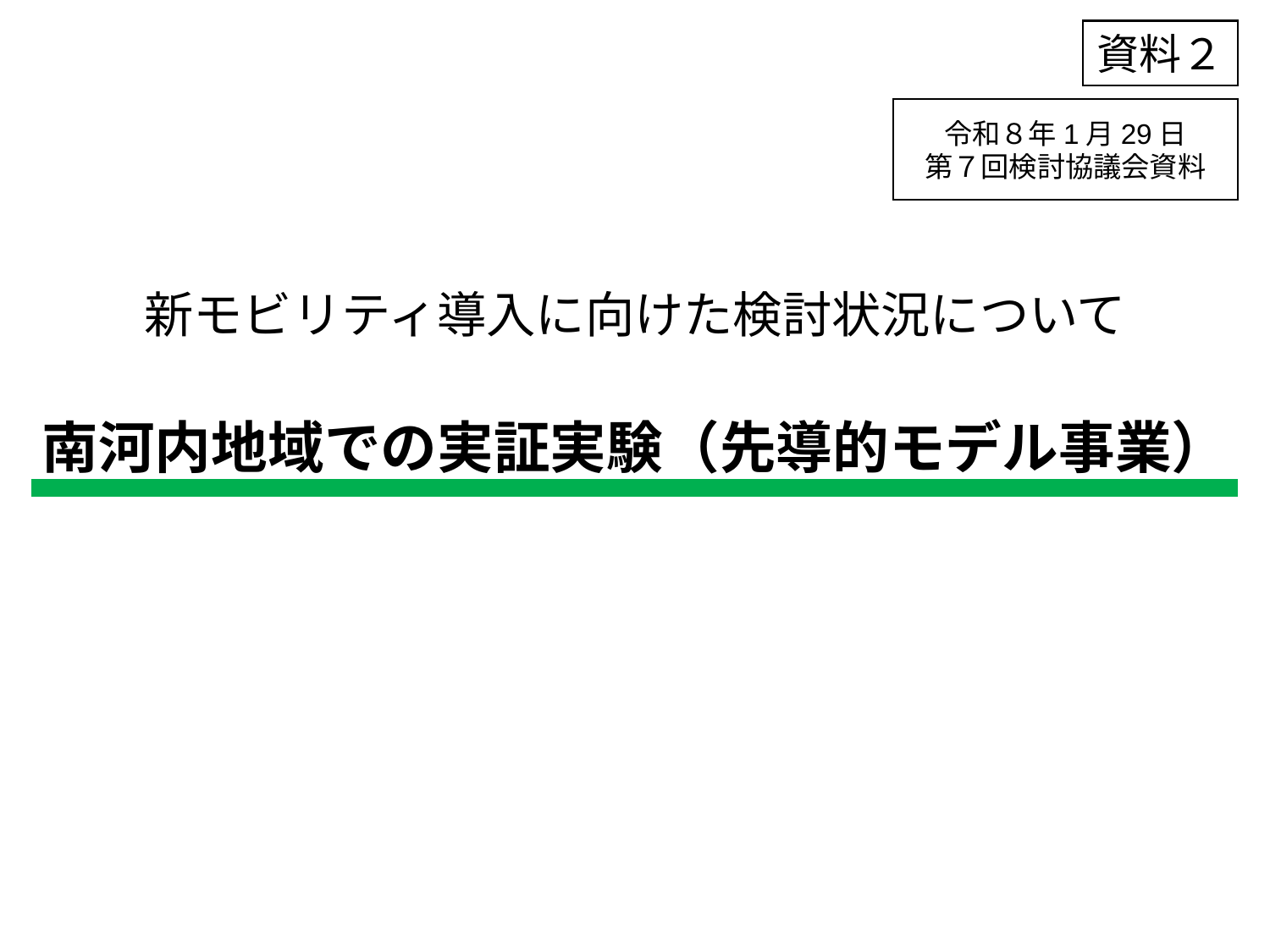

資料２
令和８年1月29日
第７回検討協議会資料
# 新モビリティ導入に向けた検討状況について 南河内地域での実証実験（先導的モデル事業）